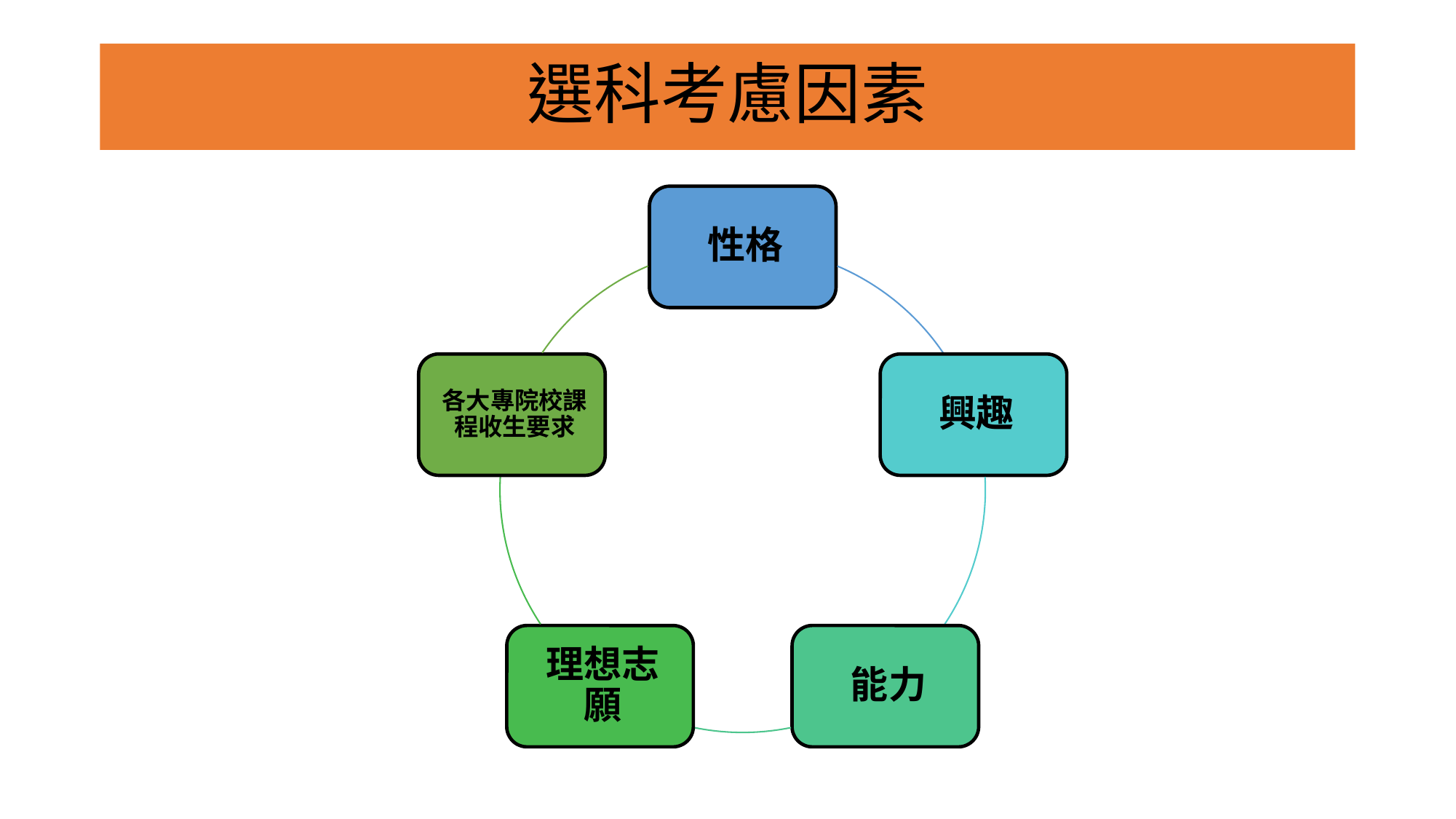

# 選科考慮因素
性格
興趣
能力
理想志願
各大專院校課程收生要求